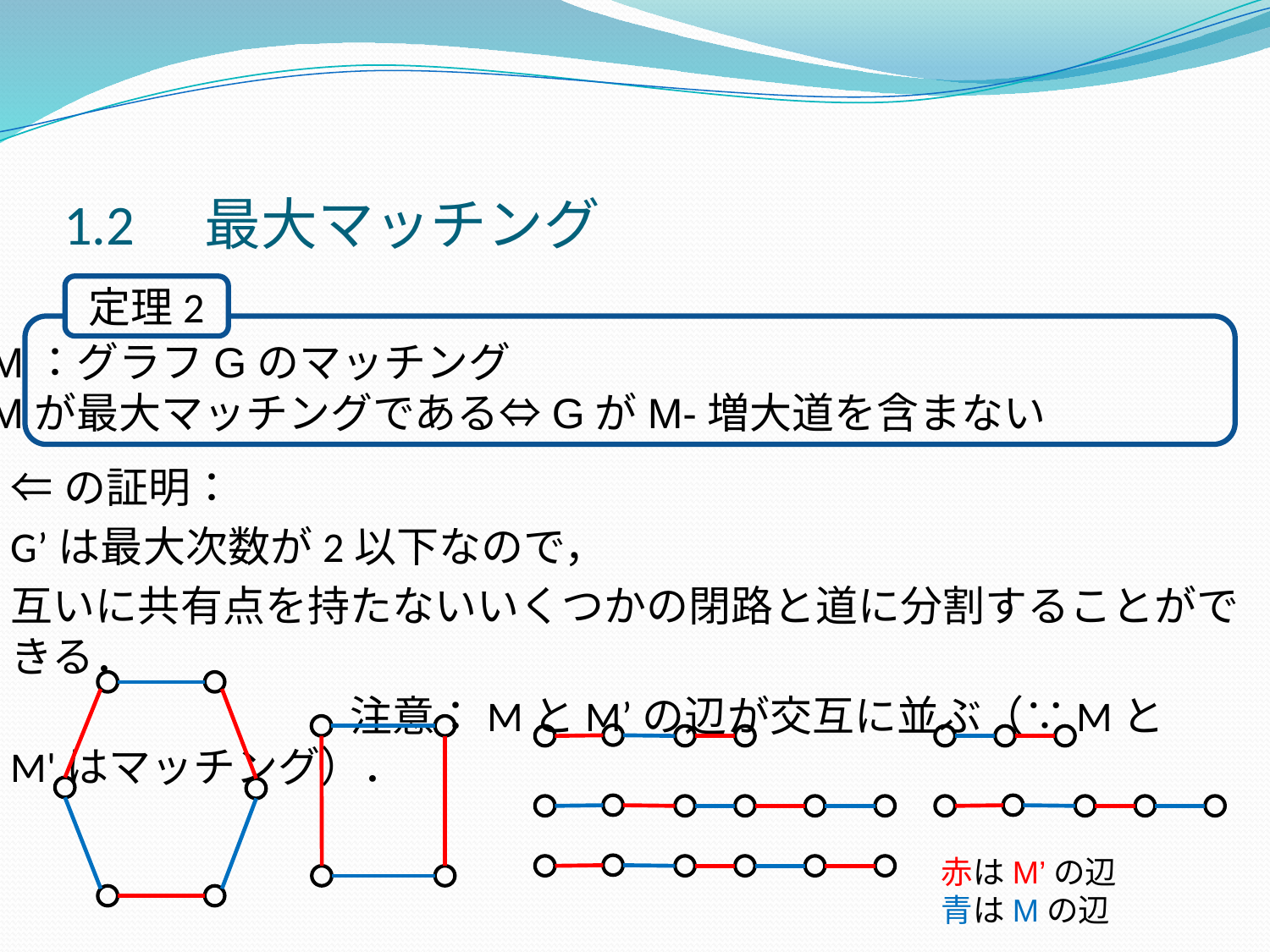

1.2　最大マッチング
定理2

⇐の証明：
G’は最大次数が2以下なので，
互いに共有点を持たないいくつかの閉路と道に分割することができる．
　　　　　　　　注意：MとM’の辺が交互に並ぶ（∵MとM'はマッチング）．

M：グラフGのマッチング
Mが最大マッチングである⇔GがM-増大道を含まない

赤はM’の辺
青はMの辺